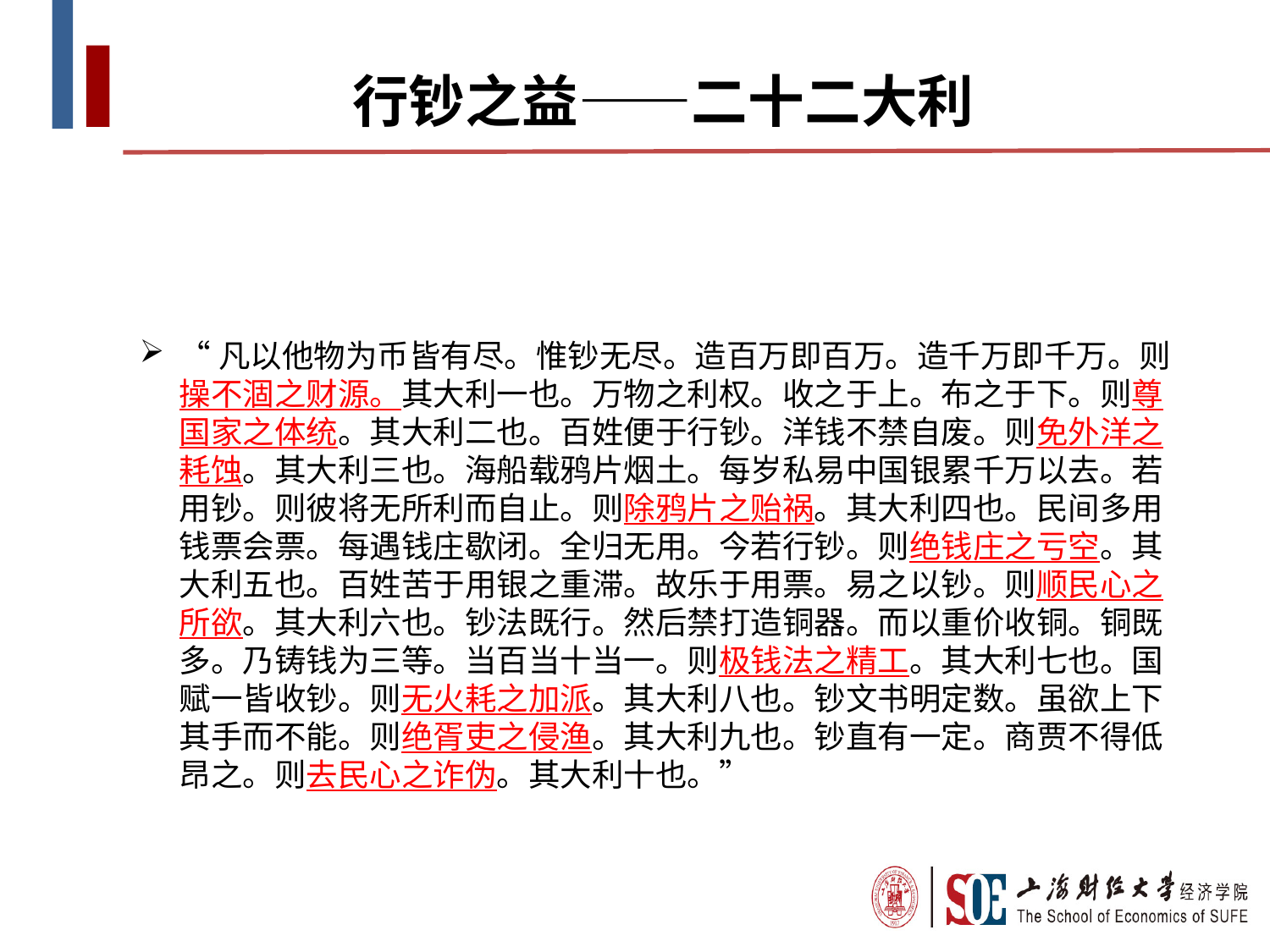

行钞之益——二十二大利

“凡以他物为币皆有尽。惟钞无尽。造百万即百万。造千万即千万。则操不涸之财源。其大利一也。万物之利权。收之于上。布之于下。则尊国家之体统。其大利二也。百姓便于行钞。洋钱不禁自废。则免外洋之耗蚀。其大利三也。海船载鸦片烟土。每岁私易中国银累千万以去。若用钞。则彼将无所利而自止。则除鸦片之贻祸。其大利四也。民间多用钱票会票。每遇钱庄歇闭。全归无用。今若行钞。则绝钱庄之亏空。其大利五也。百姓苦于用银之重滞。故乐于用票。易之以钞。则顺民心之所欲。其大利六也。钞法既行。然后禁打造铜器。而以重价收铜。铜既多。乃铸钱为三等。当百当十当一。则极钱法之精工。其大利七也。国赋一皆收钞。则无火耗之加派。其大利八也。钞文书明定数。虽欲上下其手而不能。则绝胥吏之侵渔。其大利九也。钞直有一定。商贾不得低昂之。则去民心之诈伪。其大利十也。”